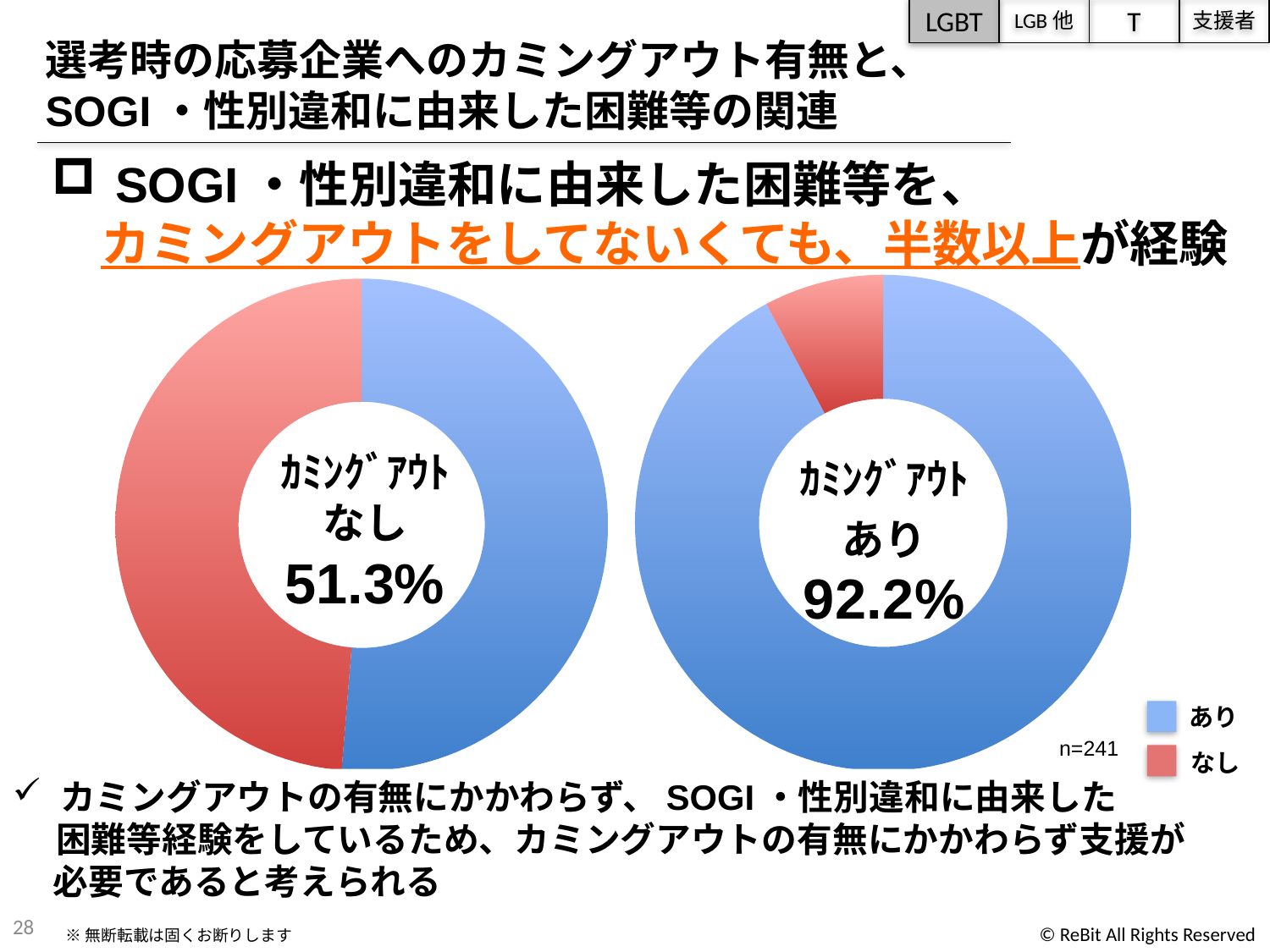

LGBT
LGB他
T
支援者
選考時の応募企業へのカミングアウト有無と、
SOGI・性別違和に由来した困難等の関連
SOGI・性別違和に由来した困難等を、
　カミングアウトをしてないくても、半数以上が経験

### Chart

| Category |  |
|---|---|

### Chart

| Category |  |
|---|---|
ｶﾐﾝｸﾞｱｳﾄ
なし
51.3%
あり

n=241
なし

カミングアウトの有無にかかわらず、SOGI・性別違和に由来した
　 困難等経験をしているため、カミングアウトの有無にかかわらず支援が
    必要であると考えられる
28